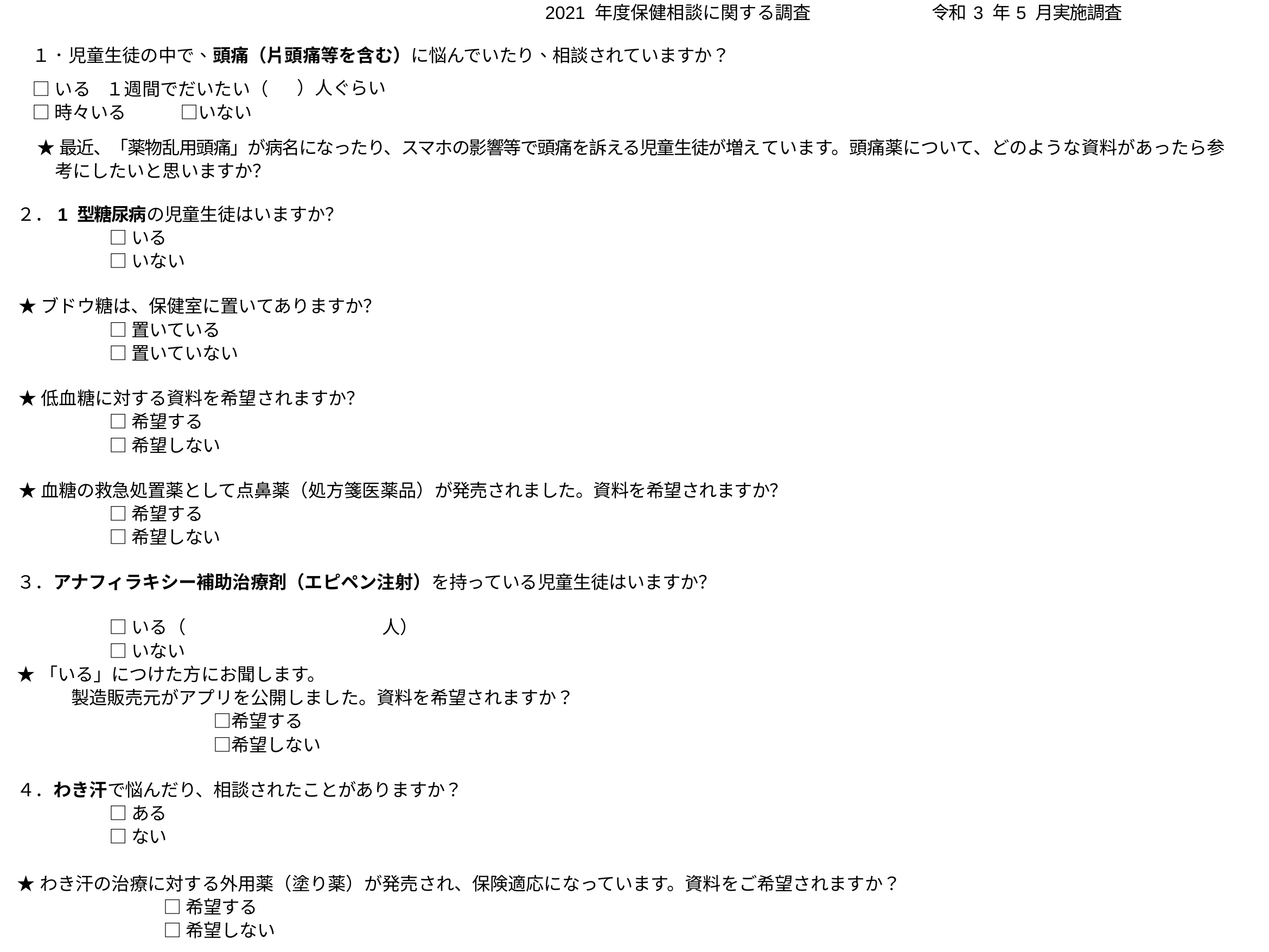

2021 年度保健相談に関する調査　　　　　　　令和 3 年 5 月実施調査

１．児童生徒の中で、頭痛（片頭痛等を含む）に悩んでいたり、相談されていますか？
□いる	１週間でだいたい（
□時々いる　　　□いない
）人ぐらい
★最近、「薬物乱用頭痛」が病名になったり、スマホの影響等で頭痛を訴える児童生徒が増えています。頭痛薬について、どのような資料があったら参考にしたいと思いますか？

２．1 型糖尿病の児童生徒はいますか？
□いる
□いない

★ブドウ糖は、保健室に置いてありますか？
□置いている
□置いていない

★低血糖に対する資料を希望されますか？
□希望する
□希望しない

★血糖の救急処置薬として点鼻薬（処方箋医薬品）が発売されました。資料を希望されますか？
□希望する
□希望しない

３．アナフィラキシー補助治療剤（エピペン注射）を持っている児童生徒はいますか？

□いる（	人）
□いない
★「いる」につけた方にお聞します。
　　　製造販売元がアプリを公開しました。資料を希望されますか？
　　　　　　　　　　　□希望する
　　　　　　　　　　　□希望しない

４．わき汗で悩んだり、相談されたことがありますか？
□ある
□ない

★わき汗の治療に対する外用薬（塗り薬）が発売され、保険適応になっています。資料をご希望されますか？
□希望する
□希望しない